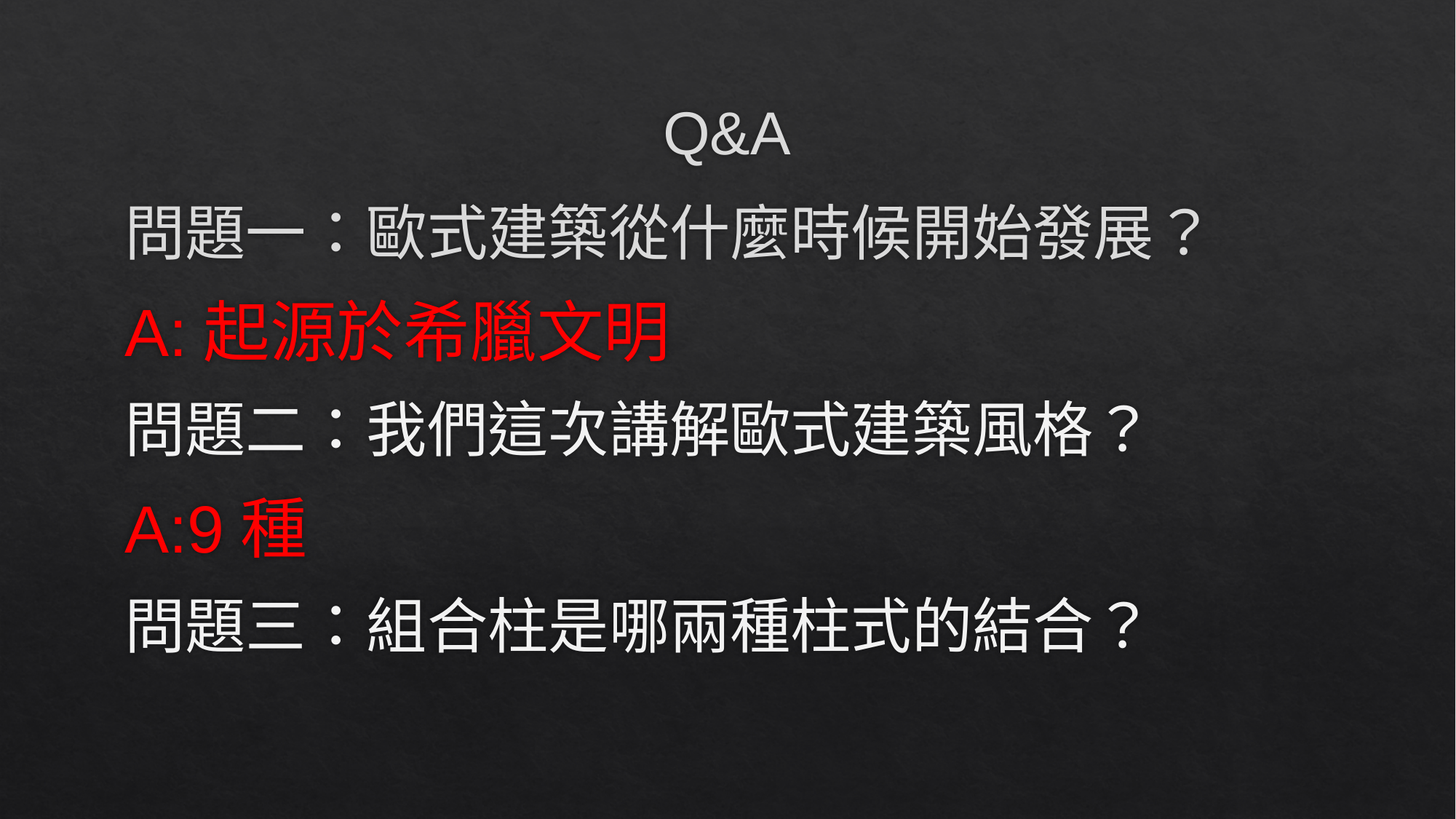

# Q&A
問題一：歐式建築從什麼時候開始發展？
A:起源於希臘文明
問題二：我們這次講解歐式建築風格？
A:9種
問題三：組合柱是哪兩種柱式的結合？